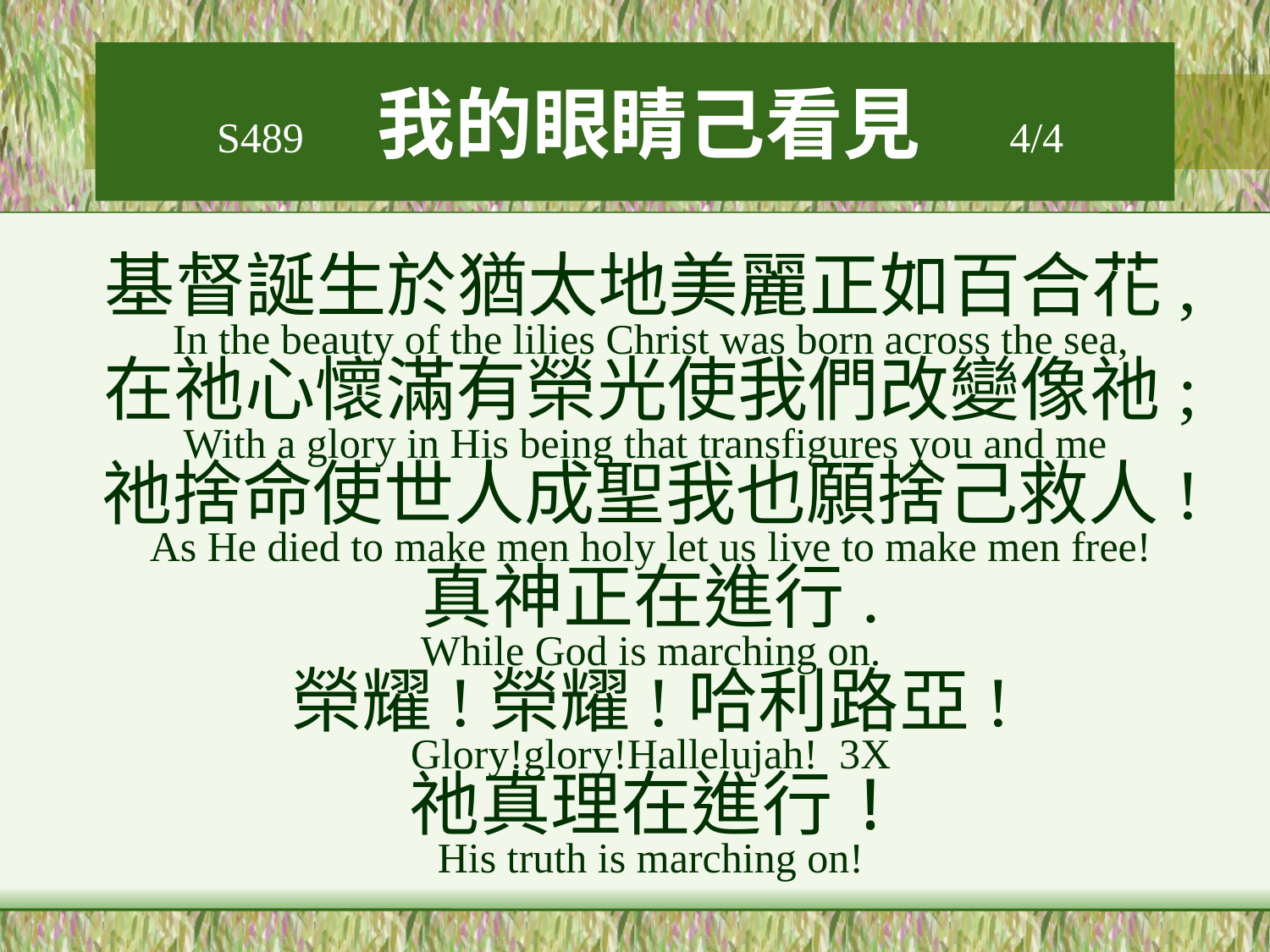

# S489      我的眼睛己看見    4/4
基督誕生於猶太地美麗正如百合花,
In the beauty of the lilies Christ was born across the sea,
在祂心懷滿有榮光使我們改變像祂;
With a glory in His being that transfigures you and me
祂捨命使世人成聖我也願捨己救人!
As He died to make men holy let us live to make men free!
真神正在進行.
While God is marching on.
榮耀!榮耀!哈利路亞!
Glory!glory!Hallelujah!  3X
祂真理在進行!
His truth is marching on!